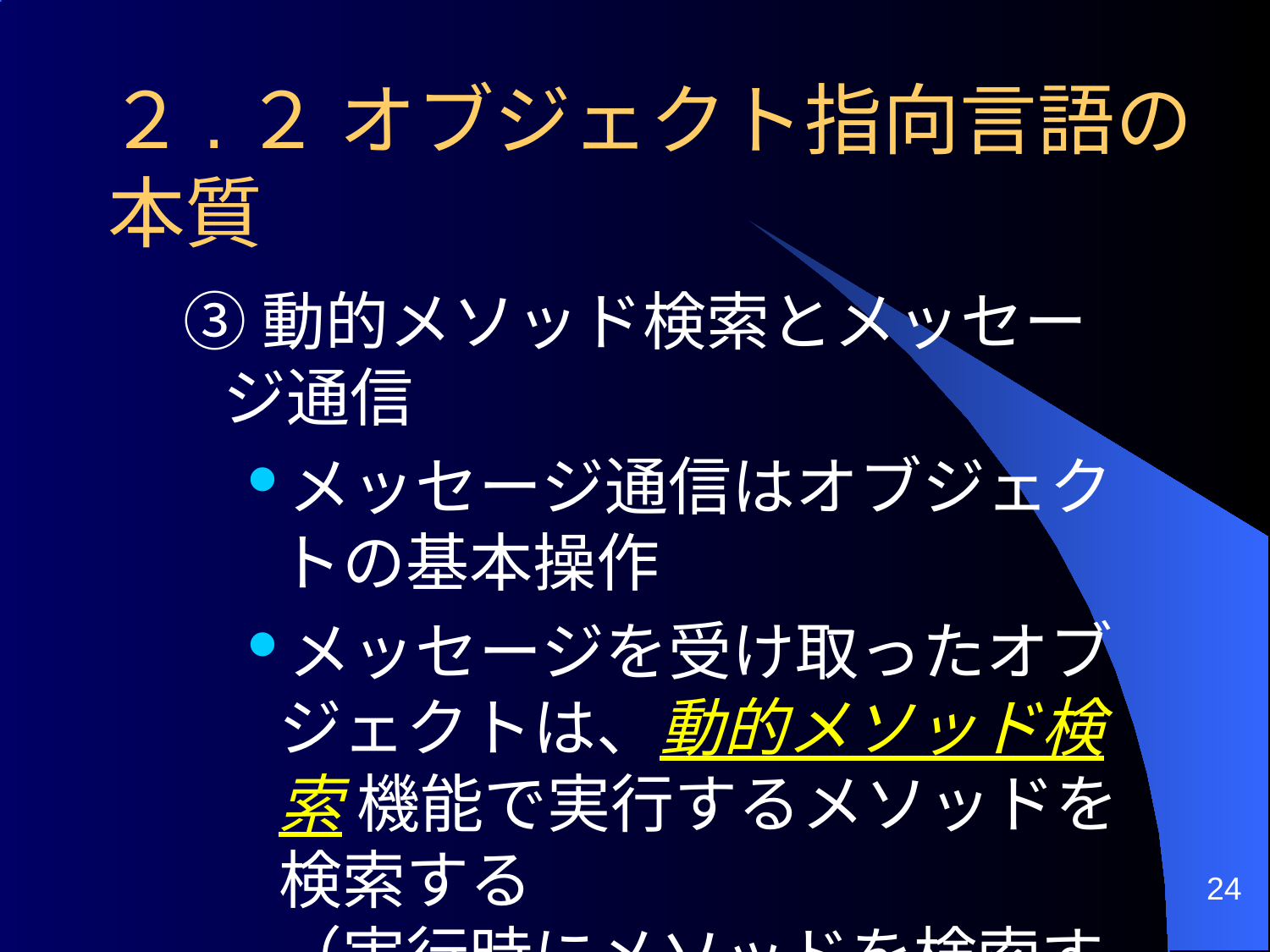

# ２.２ オブジェクト指向言語の本質
③動的メソッド検索とメッセージ通信
メッセージ通信はオブジェクトの基本操作
メッセージを受け取ったオブジェクトは、動的メソッド検索 機能で実行するメソッドを検索する
（実行時にメソッドを検索する）
24